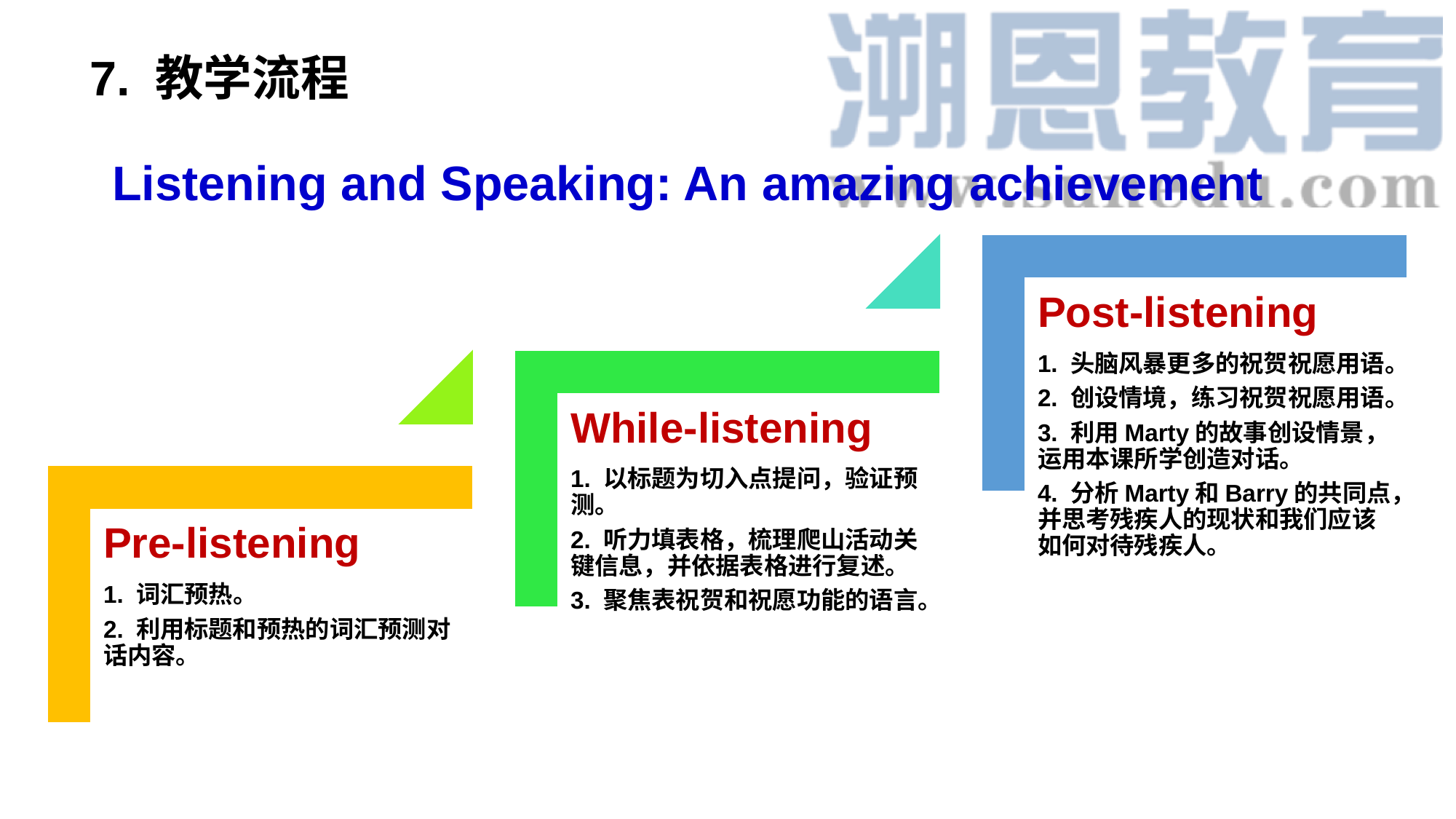

7. 教学流程
Listening and Speaking: An amazing achievement
Pre-listening
1. 词汇预热。
2. 利用标题和预热的词汇预测对话内容。

While-listening
1. 以标题为切入点提问，验证预测。
2. 听力填表格，梳理爬山活动关键信息，并依据表格进行复述。
3. 聚焦表祝贺和祝愿功能的语言。

Post-listening
1. 头脑风暴更多的祝贺祝愿用语。
2. 创设情境，练习祝贺祝愿用语。
3. 利用Marty的故事创设情景，运用本课所学创造对话。
4. 分析Marty和Barry的共同点，并思考残疾人的现状和我们应该如何对待残疾人。